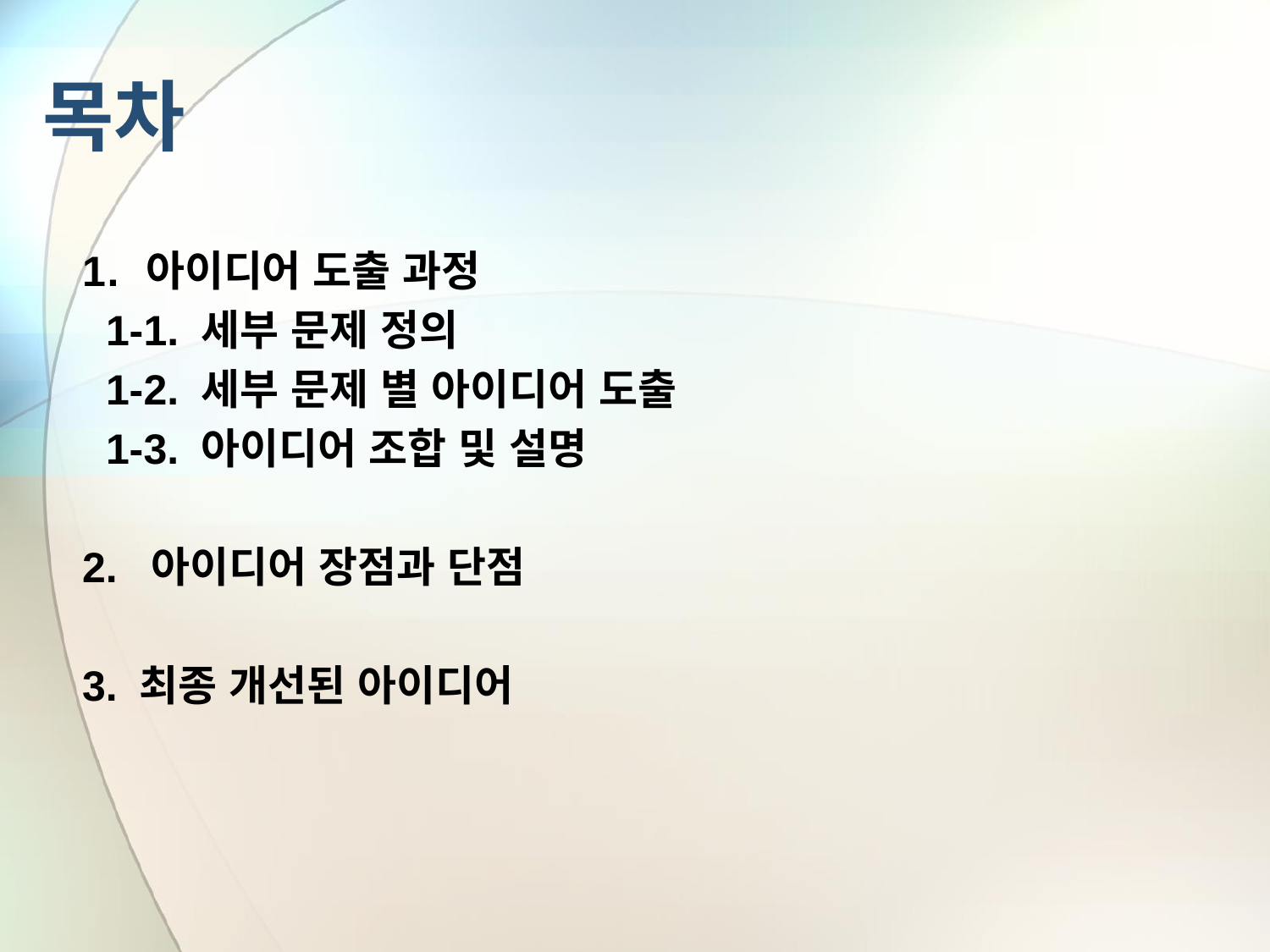

# 목차
아이디어 도출 과정
  1-1. 세부 문제 정의
  1-2. 세부 문제 별 아이디어 도출
  1-3. 아이디어 조합 및 설명

2.  아이디어 장점과 단점

3. 최종 개선된 아이디어